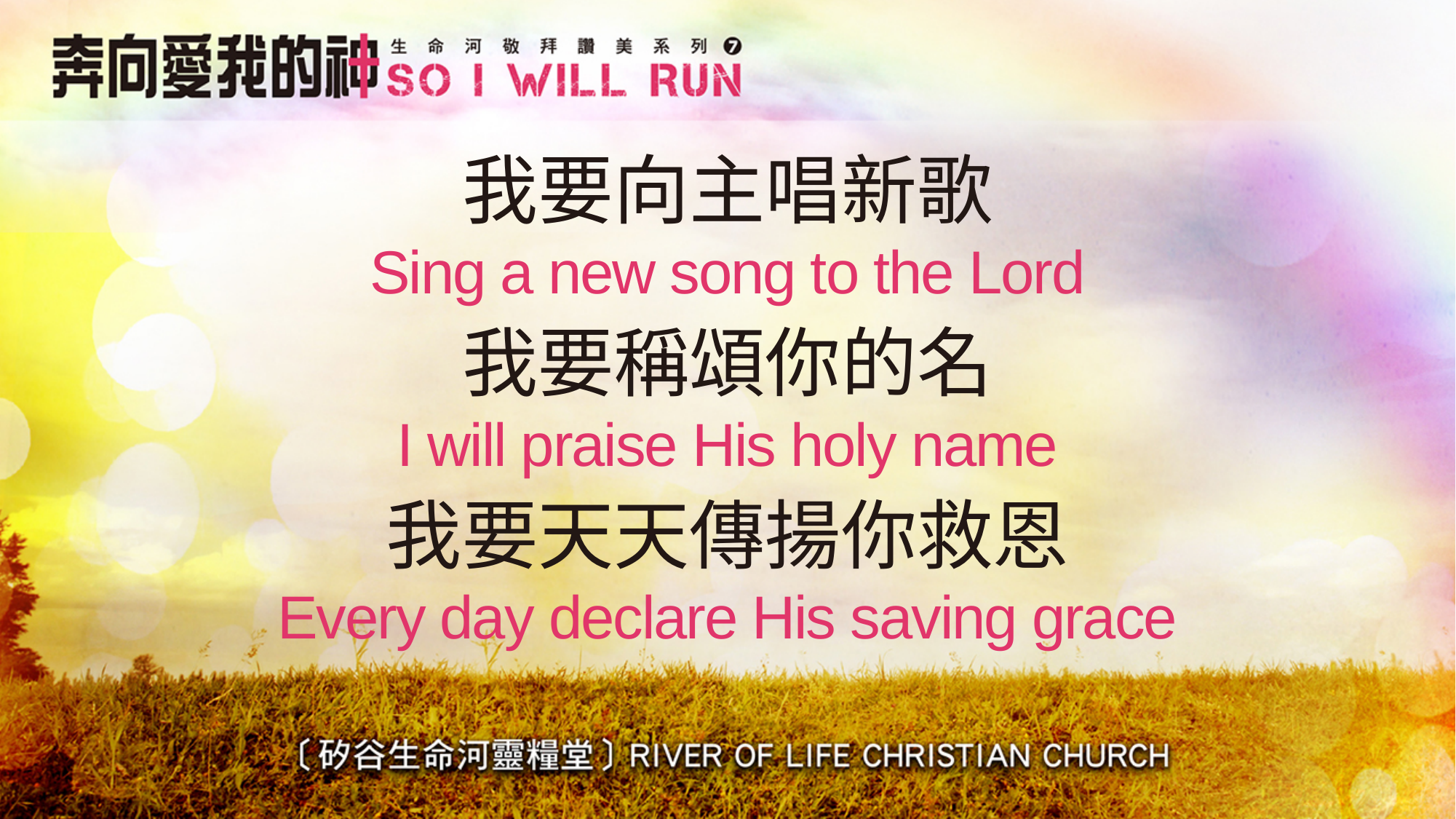

# 我要向主唱新歌 Sing a new song to the Lord
我要稱頌你的名
I will praise His holy name
我要天天傳揚你救恩
Every day declare His saving grace